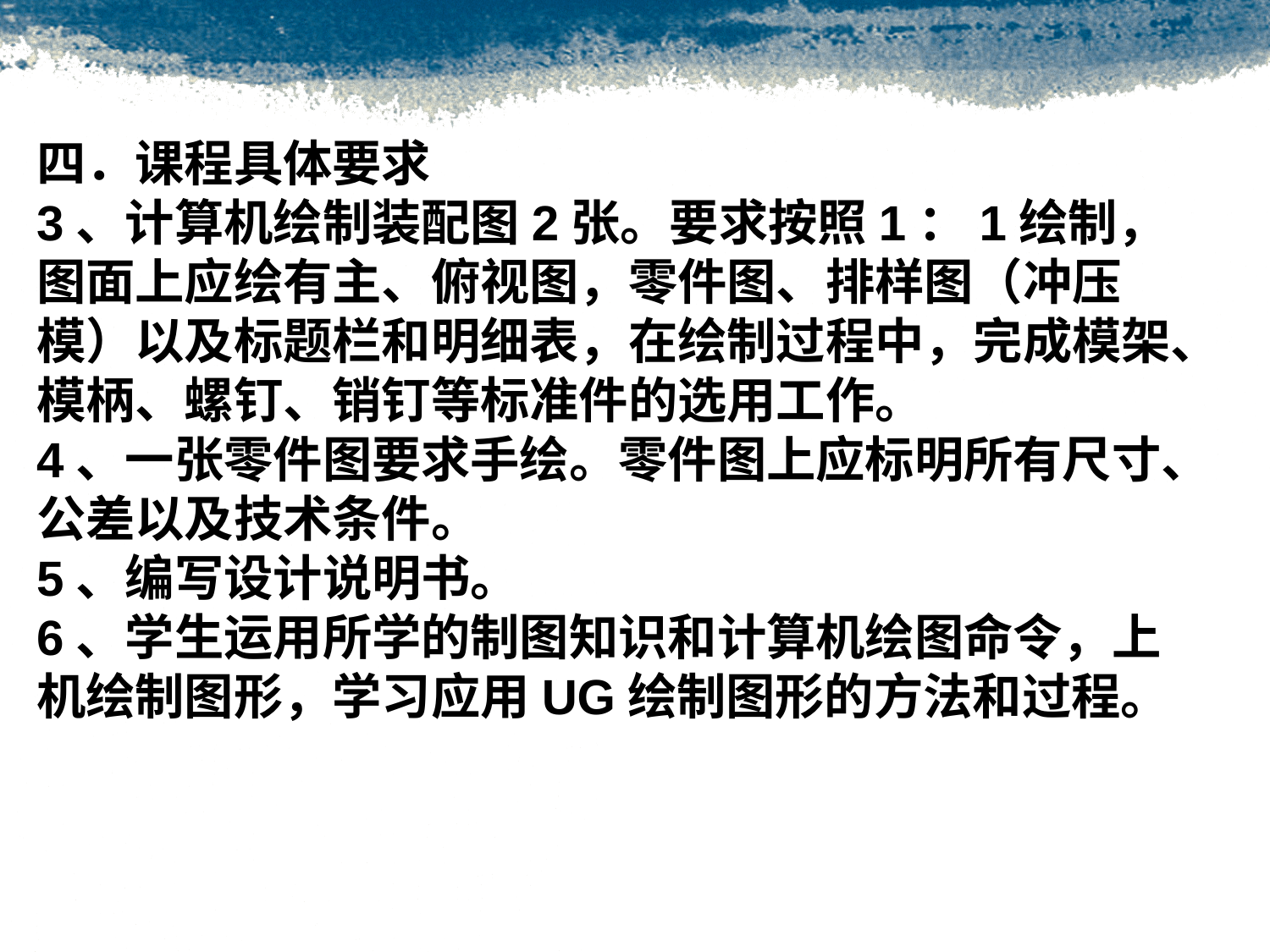

#
四．课程具体要求
3、计算机绘制装配图2张。要求按照1：1绘制，图面上应绘有主、俯视图，零件图、排样图（冲压模）以及标题栏和明细表，在绘制过程中，完成模架、模柄、螺钉、销钉等标准件的选用工作。
4、一张零件图要求手绘。零件图上应标明所有尺寸、公差以及技术条件。
5、编写设计说明书。
6、学生运用所学的制图知识和计算机绘图命令，上机绘制图形，学习应用UG绘制图形的方法和过程。